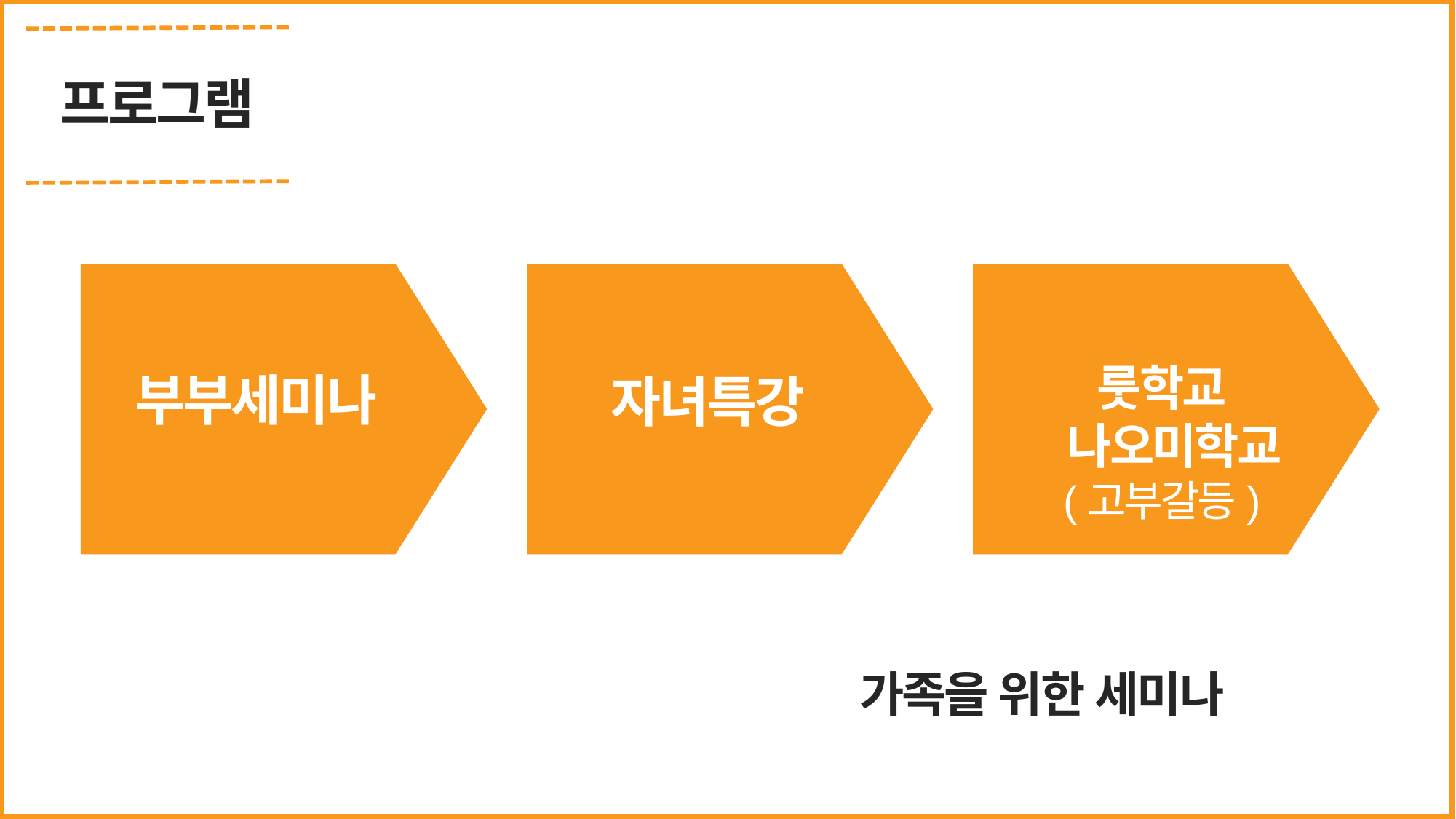

프로그램

룻학교
 나오미학교
(고부갈등)
부부세미나
자녀특강
가족을 위한 세미나